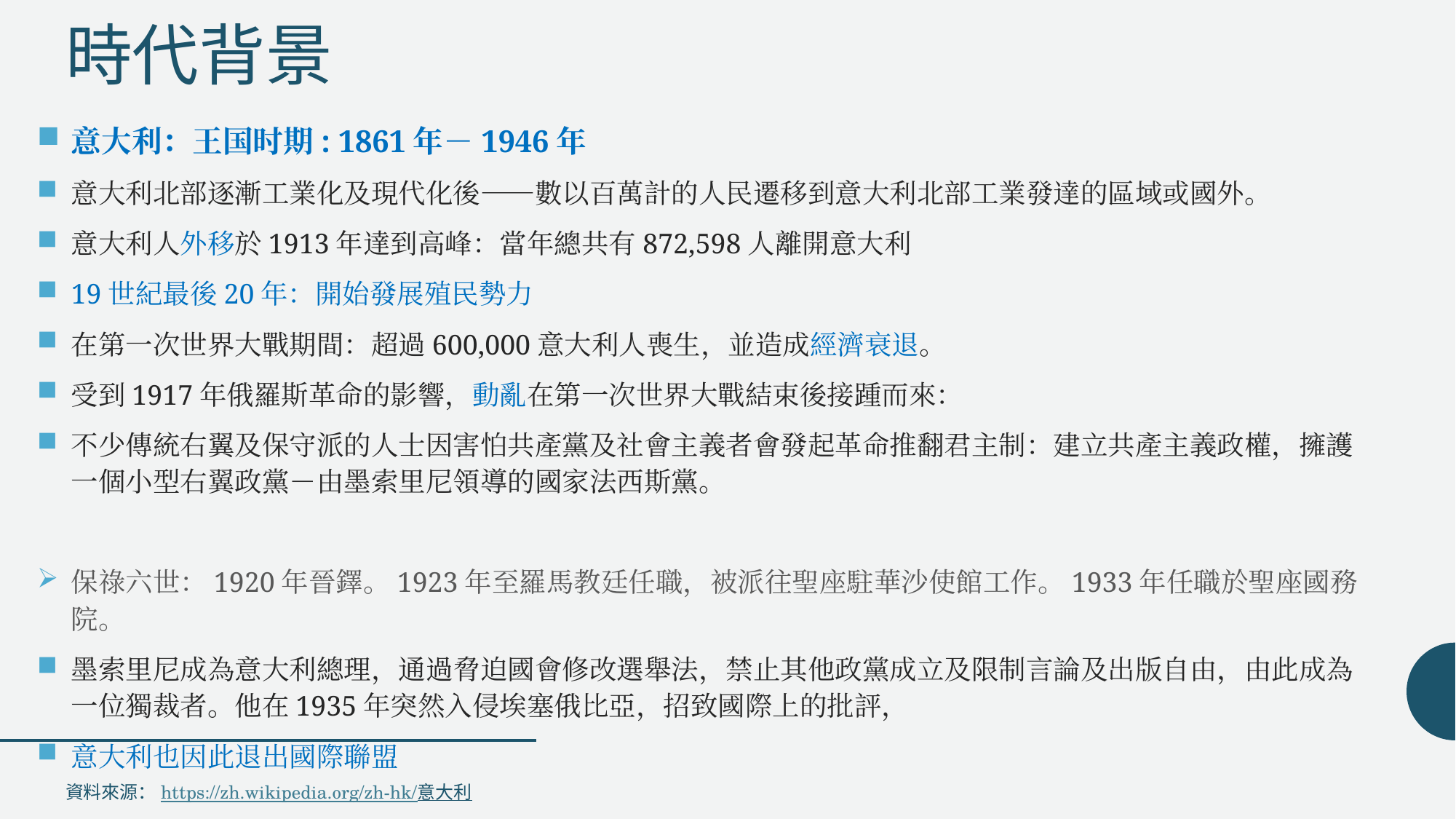

# 時代背景
意大利：王国时期: 1861年－1946年
意大利北部逐漸工業化及現代化後——數以百萬計的人民遷移到意大利北部工業發達的區域或國外。
意大利人外移於1913年達到高峰：當年總共有872,598人離開意大利
19世紀最後20年：開始發展殖民勢力
在第一次世界大戰期間：超過600,000意大利人喪生，並造成經濟衰退。
受到1917年俄羅斯革命的影響，動亂在第一次世界大戰結束後接踵而來：
不少傳統右翼及保守派的人士因害怕共產黨及社會主義者會發起革命推翻君主制：建立共產主義政權，擁護一個小型右翼政黨－由墨索里尼領導的國家法西斯黨。

保祿六世：1920年晉鐸。1923年至羅馬教廷任職，被派往聖座駐華沙使館工作。1933年任職於聖座國務院。
墨索里尼成為意大利總理，通過脅迫國會修改選舉法，禁止其他政黨成立及限制言論及出版自由，由此成為一位獨裁者。他在1935年突然入侵埃塞俄比亞，招致國際上的批評，
意大利也因此退出國際聯盟

資料來源：https://zh.wikipedia.org/zh-hk/意大利